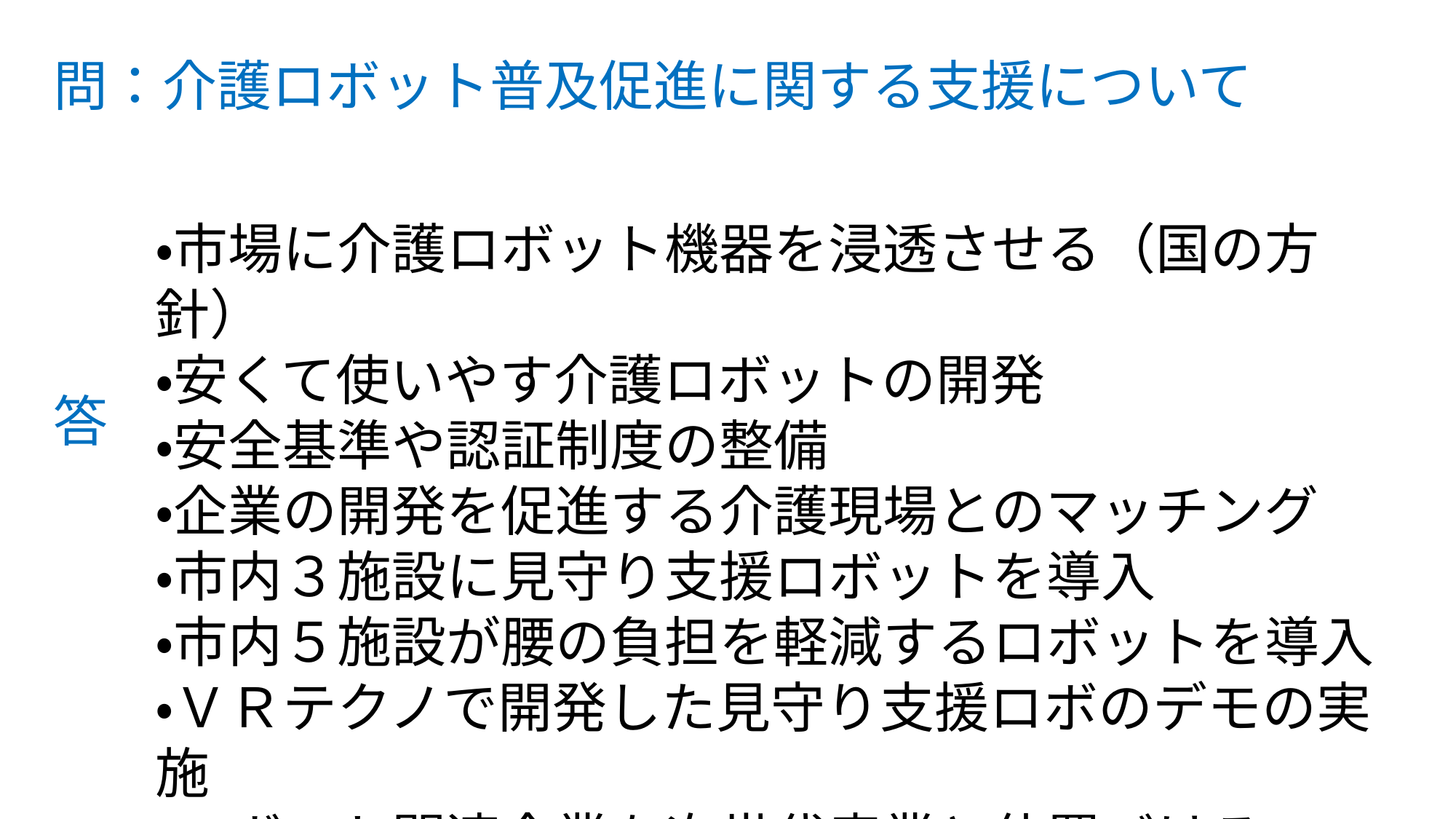

問：介護ロボット普及促進に関する支援について
・市場に介護ロボット機器を浸透させる（国の方針）
・安くて使いやす介護ロボットの開発
・安全基準や認証制度の整備
・企業の開発を促進する介護現場とのマッチング
・市内３施設に見守り支援ロボットを導入
・市内５施設が腰の負担を軽減するロボットを導入
・ＶＲテクノで開発した見守り支援ロボのデモの実施
・ロボット関連企業を次世代産業と位置づける
答